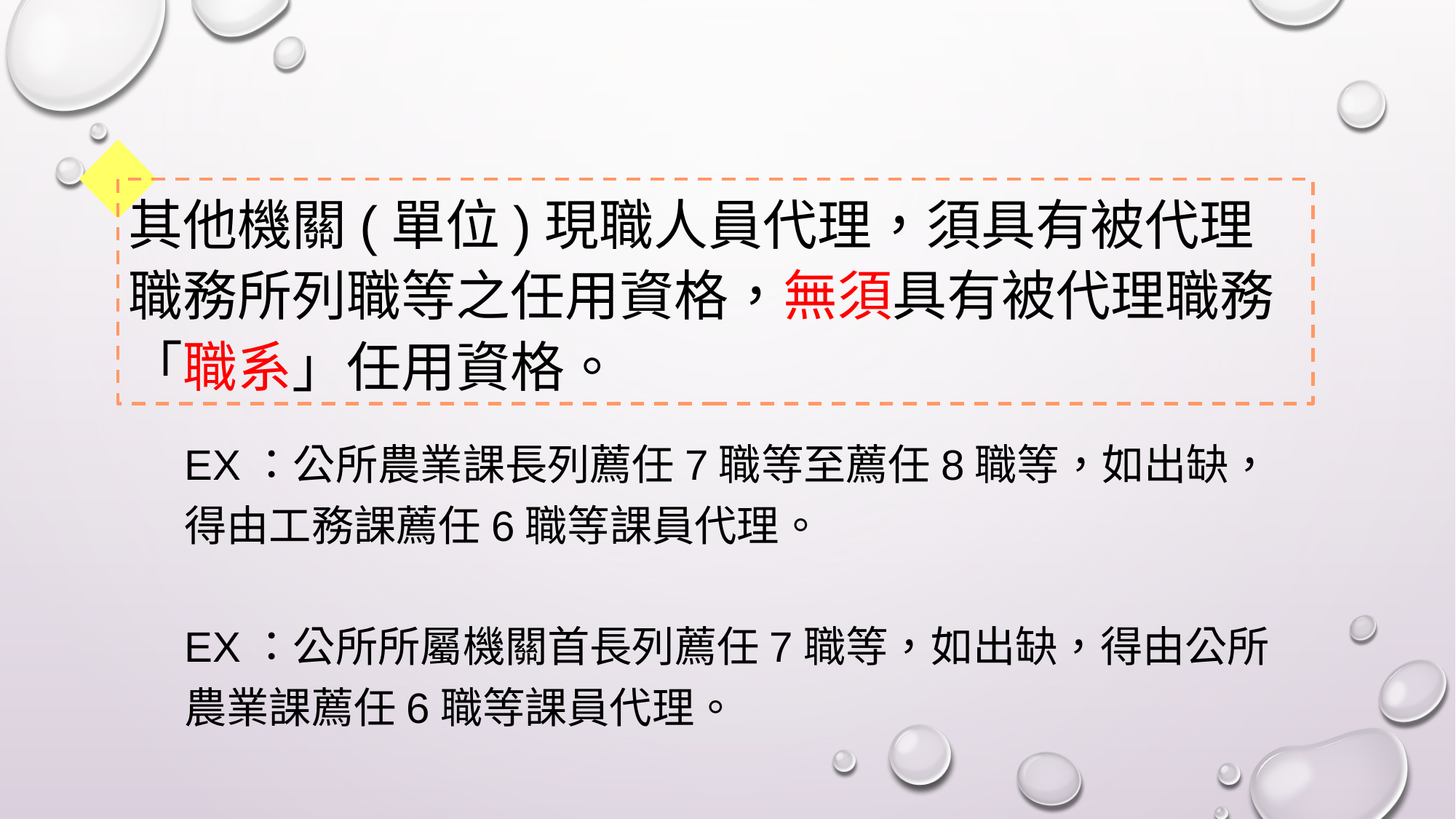

其他機關(單位)現職人員代理，須具有被代理職務所列職等之任用資格，無須具有被代理職務「職系」任用資格。
EX：公所農業課長列薦任7職等至薦任8職等，如出缺，得由工務課薦任6職等課員代理。

EX：公所所屬機關首長列薦任7職等，如出缺，得由公所農業課薦任6職等課員代理。